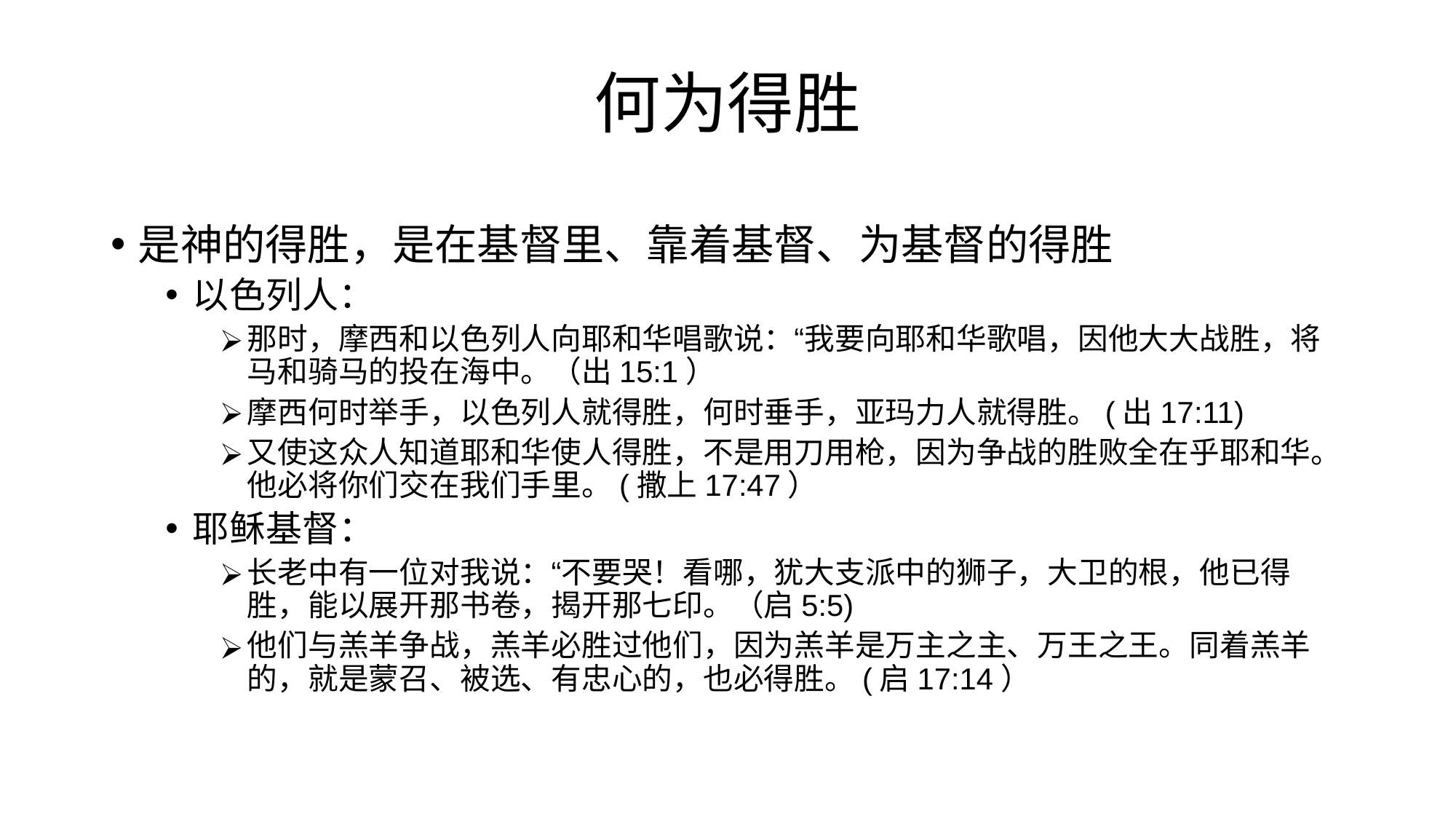

# 何为得胜
是神的得胜，是在基督里、靠着基督、为基督的得胜
以色列人：
那时，摩西和以色列人向耶和华唱歌说：“我要向耶和华歌唱，因他大大战胜，将马和骑马的投在海中。（出15:1）
摩西何时举手，以色列人就得胜，何时垂手，亚玛力人就得胜。(出17:11)
又使这众人知道耶和华使人得胜，不是用刀用枪，因为争战的胜败全在乎耶和华。他必将你们交在我们手里。(撒上17:47）
耶稣基督：
长老中有一位对我说：“不要哭！看哪，犹大支派中的狮子，大卫的根，他已得胜，能以展开那书卷，揭开那七印。（启5:5)
他们与羔羊争战，羔羊必胜过他们，因为羔羊是万主之主、万王之王。同着羔羊的，就是蒙召、被选、有忠心的，也必得胜。(启17:14）